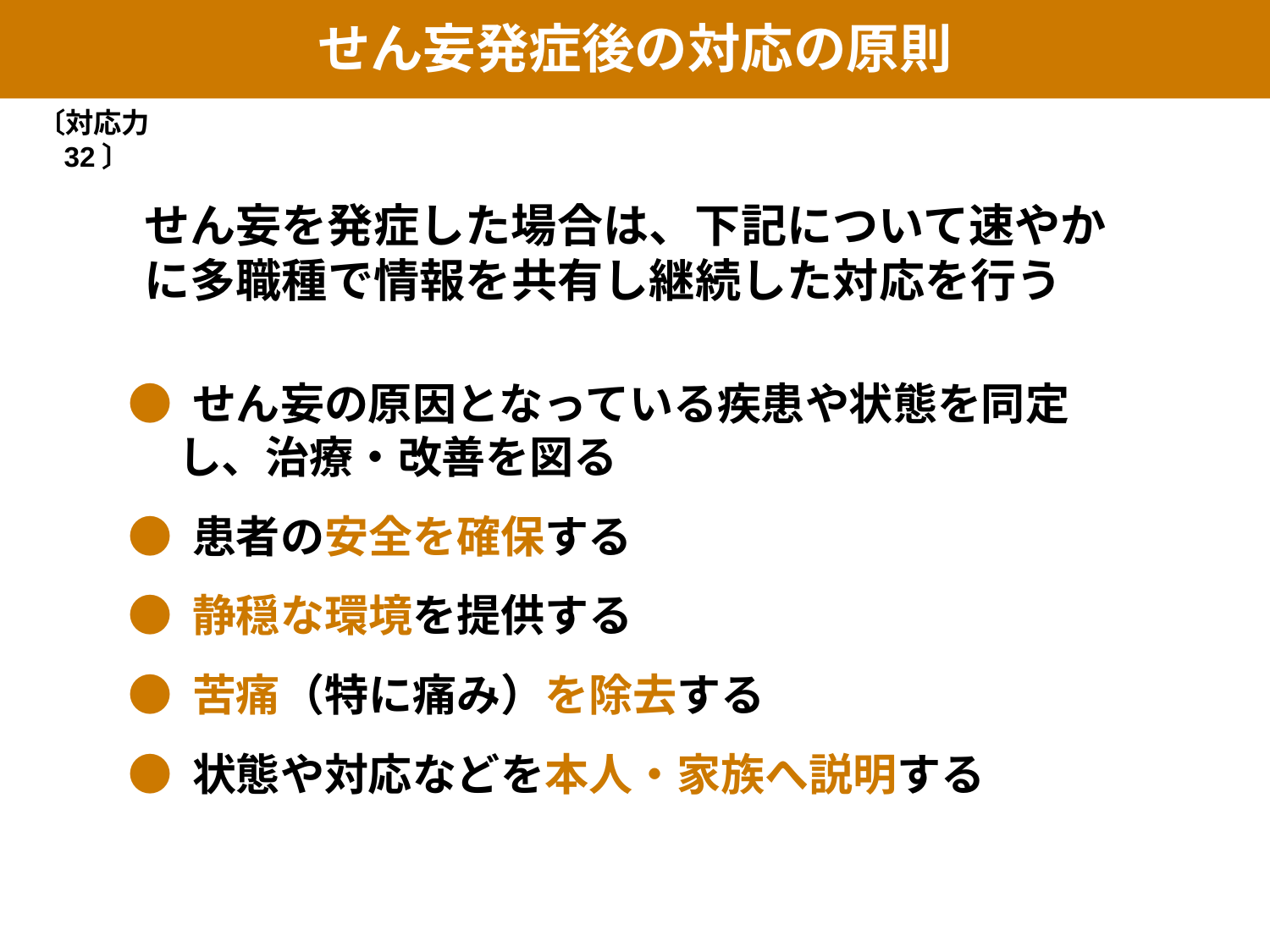

せん妄発症後の対応の原則
〔対応力32〕
せん妄を発症した場合は、下記について速やかに多職種で情報を共有し継続した対応を行う
● せん妄の原因となっている疾患や状態を同定し、治療・改善を図る
● 患者の安全を確保する
● 静穏な環境を提供する
● 苦痛（特に痛み）を除去する
● 状態や対応などを本人・家族へ説明する